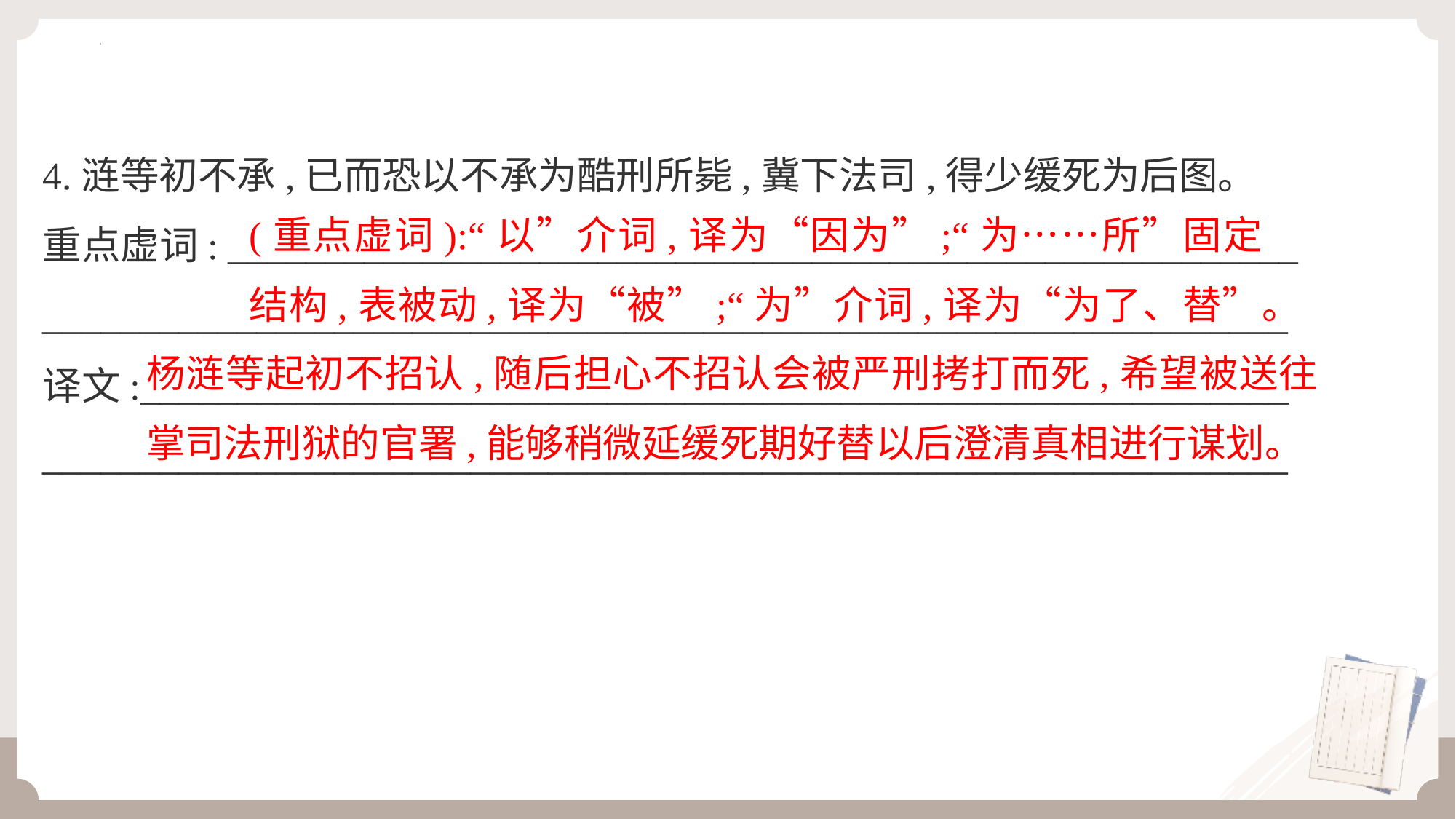

4.涟等初不承,已而恐以不承为酷刑所毙,冀下法司,得少缓死为后图。
重点虚词: _______________________________________________________
________________________________________________________________
译文:___________________________________________________________
________________________________________________________________
(重点虚词):“以”介词,译为“因为”;“为……所”固定结构,表被动,译为“被”;“为”介词,译为“为了、替”。
杨涟等起初不招认,随后担心不招认会被严刑拷打而死,希望被送往掌司法刑狱的官署,能够稍微延缓死期好替以后澄清真相进行谋划。